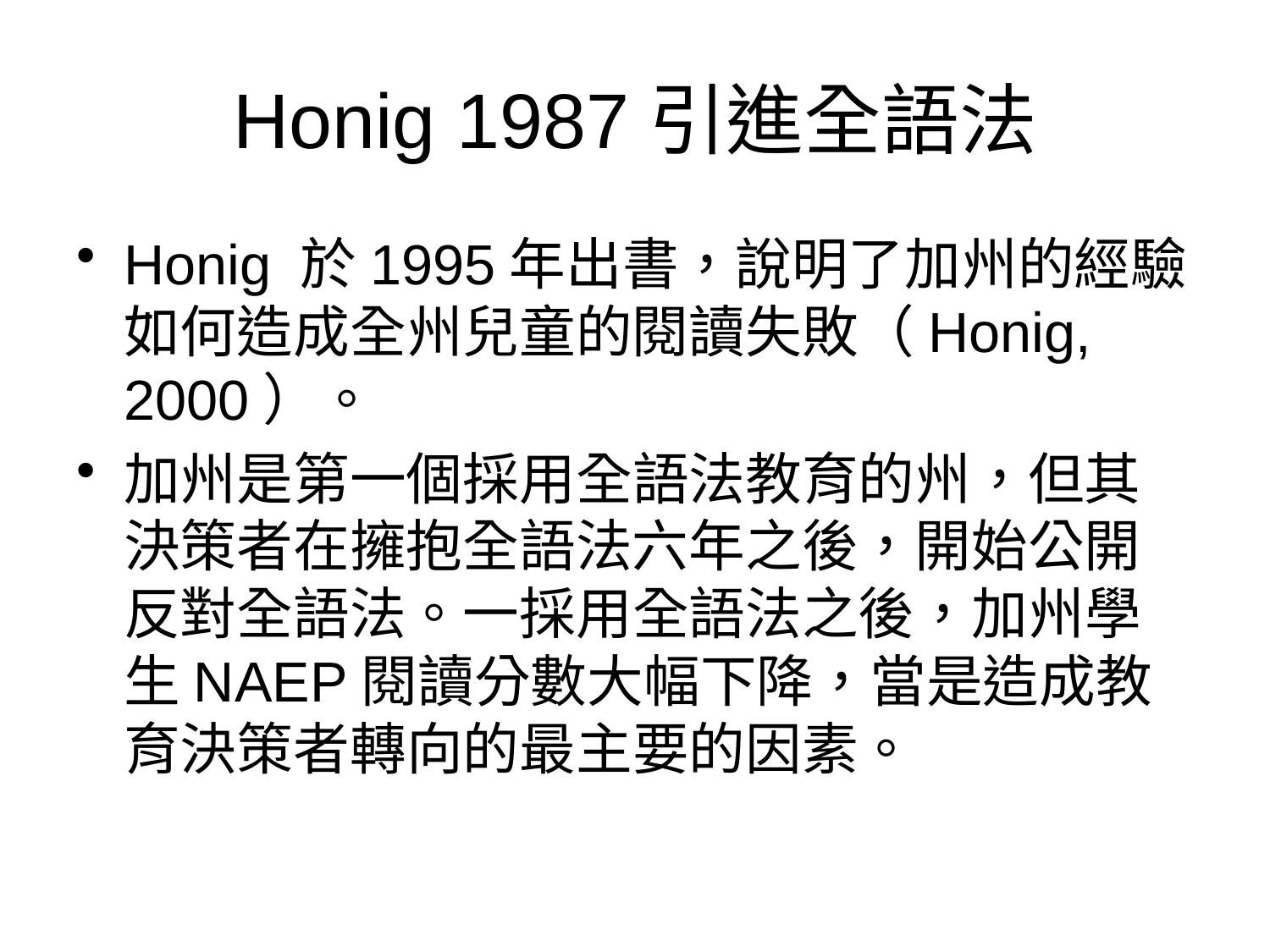

# Honig 1987引進全語法
Honig 於1995年出書，說明了加州的經驗如何造成全州兒童的閱讀失敗（Honig, 2000）。
加州是第一個採用全語法教育的州，但其決策者在擁抱全語法六年之後，開始公開反對全語法。一採用全語法之後，加州學生NAEP閱讀分數大幅下降，當是造成教育決策者轉向的最主要的因素。